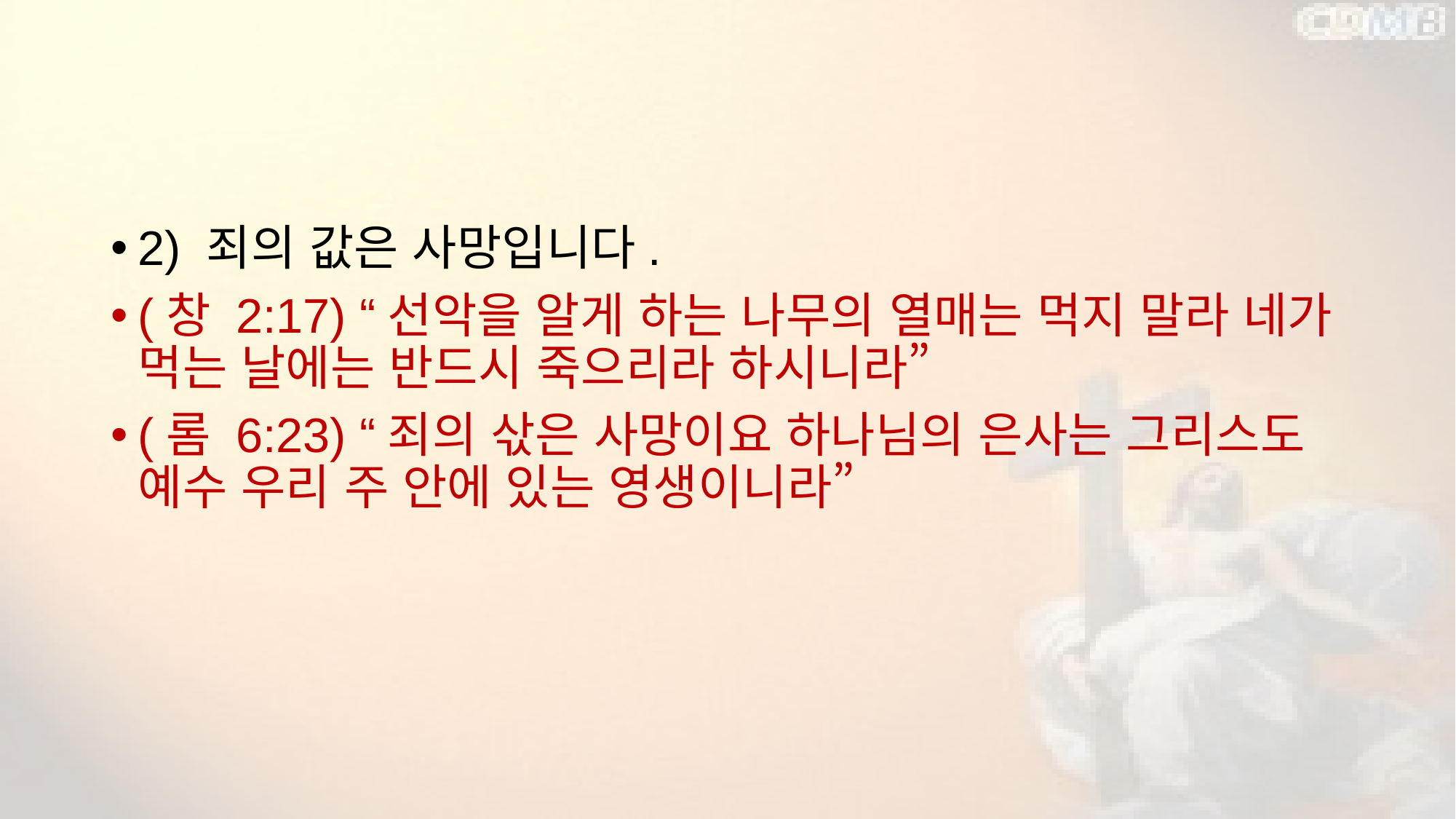

#
2) 죄의 값은 사망입니다.
(창 2:17) “선악을 알게 하는 나무의 열매는 먹지 말라 네가 먹는 날에는 반드시 죽으리라 하시니라”
(롬 6:23) “죄의 삯은 사망이요 하나님의 은사는 그리스도 예수 우리 주 안에 있는 영생이니라”